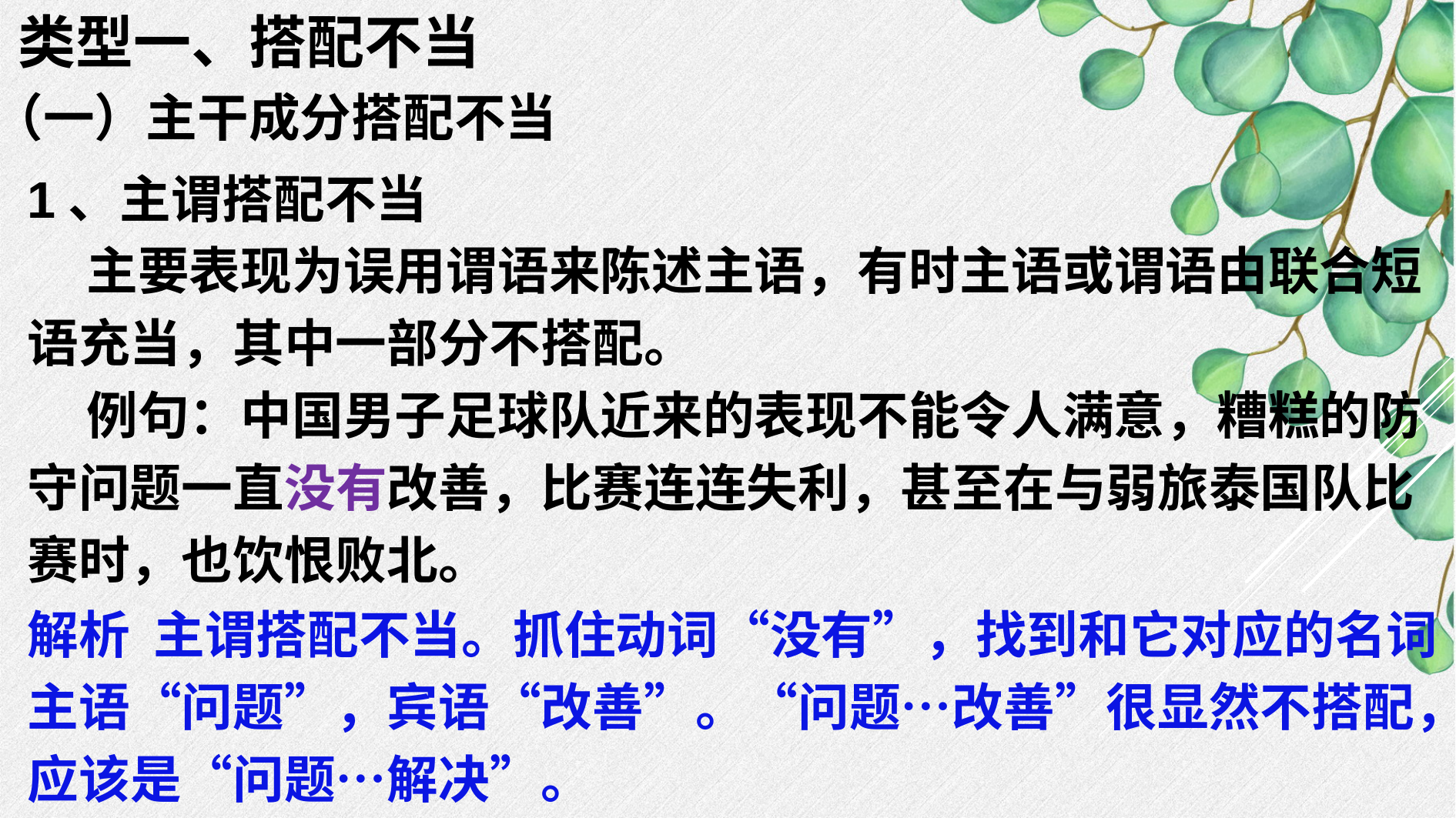

类型一、搭配不当
（一）主干成分搭配不当
1、主谓搭配不当
    主要表现为误用谓语来陈述主语，有时主语或谓语由联合短语充当，其中一部分不搭配。
    例句：中国男子足球队近来的表现不能令人满意，糟糕的防守问题一直没有改善，比赛连连失利，甚至在与弱旅泰国队比赛时，也饮恨败北。
解析  主谓搭配不当。抓住动词“没有”，找到和它对应的名词主语“问题”，宾语“改善”。“问题…改善”很显然不搭配，应该是“问题…解决”。